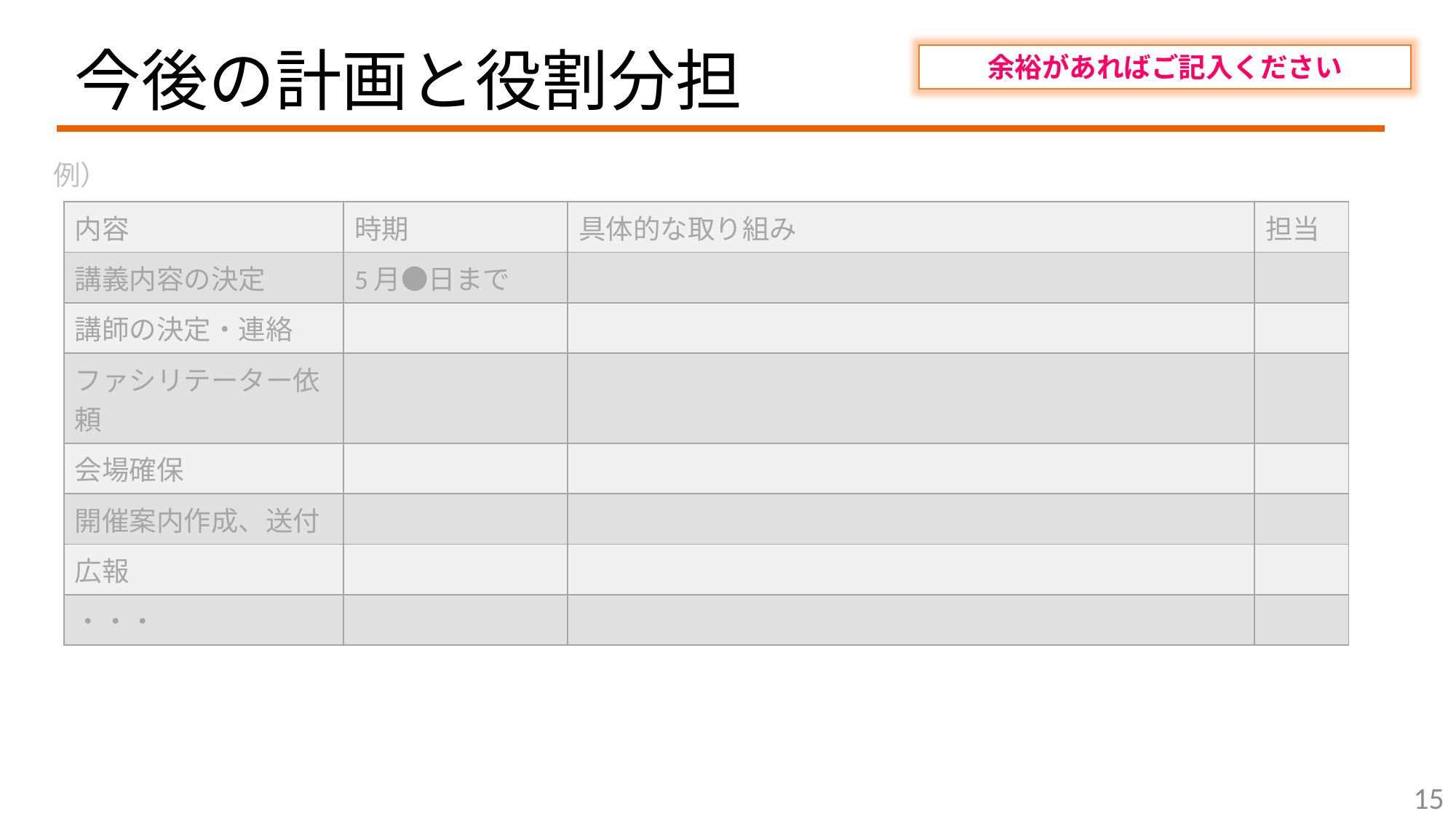

# 今後の計画と役割分担
余裕があればご記入ください
例）
| 内容 | 時期 | 具体的な取り組み | 担当 |
| --- | --- | --- | --- |
| 講義内容の決定 | 5月●日まで |  |  |
| 講師の決定・連絡 |  |  |  |
| ファシリテーター依頼 |  |  |  |
| 会場確保 |  |  |  |
| 開催案内作成、送付 |  |  |  |
| 広報 |  |  |  |
| ・・・ |  |  |  |
15